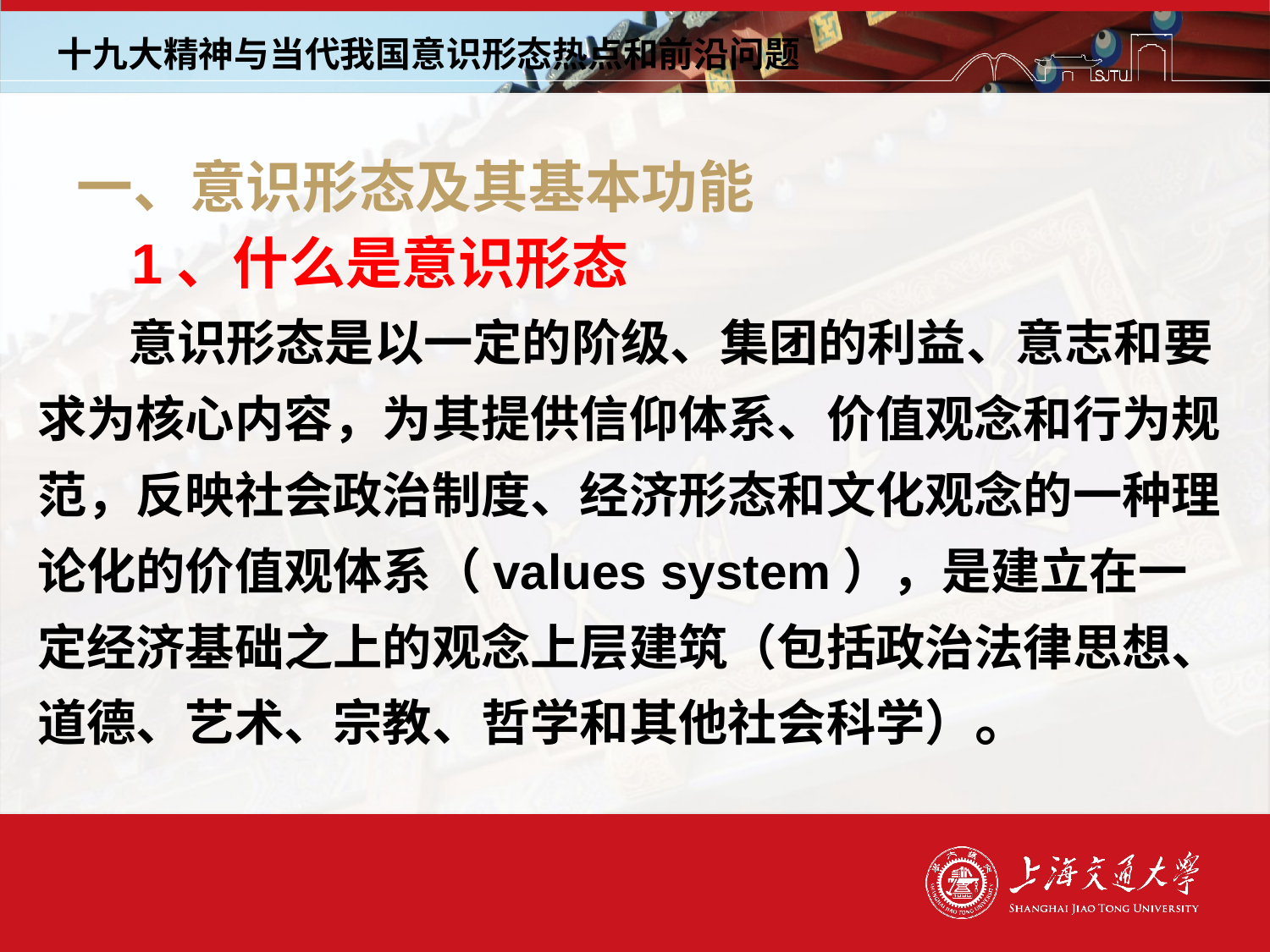

# 十九大精神与当代我国意识形态热点和前沿问题
  一、意识形态及其基本功能
      1、什么是意识形态
       意识形态是以一定的阶级、集团的利益、意志和要求为核心内容，为其提供信仰体系、价值观念和行为规范，反映社会政治制度、经济形态和文化观念的一种理论化的价值观体系（values system），是建立在一定经济基础之上的观念上层建筑（包括政治法律思想、道德、艺术、宗教、哲学和其他社会科学）。